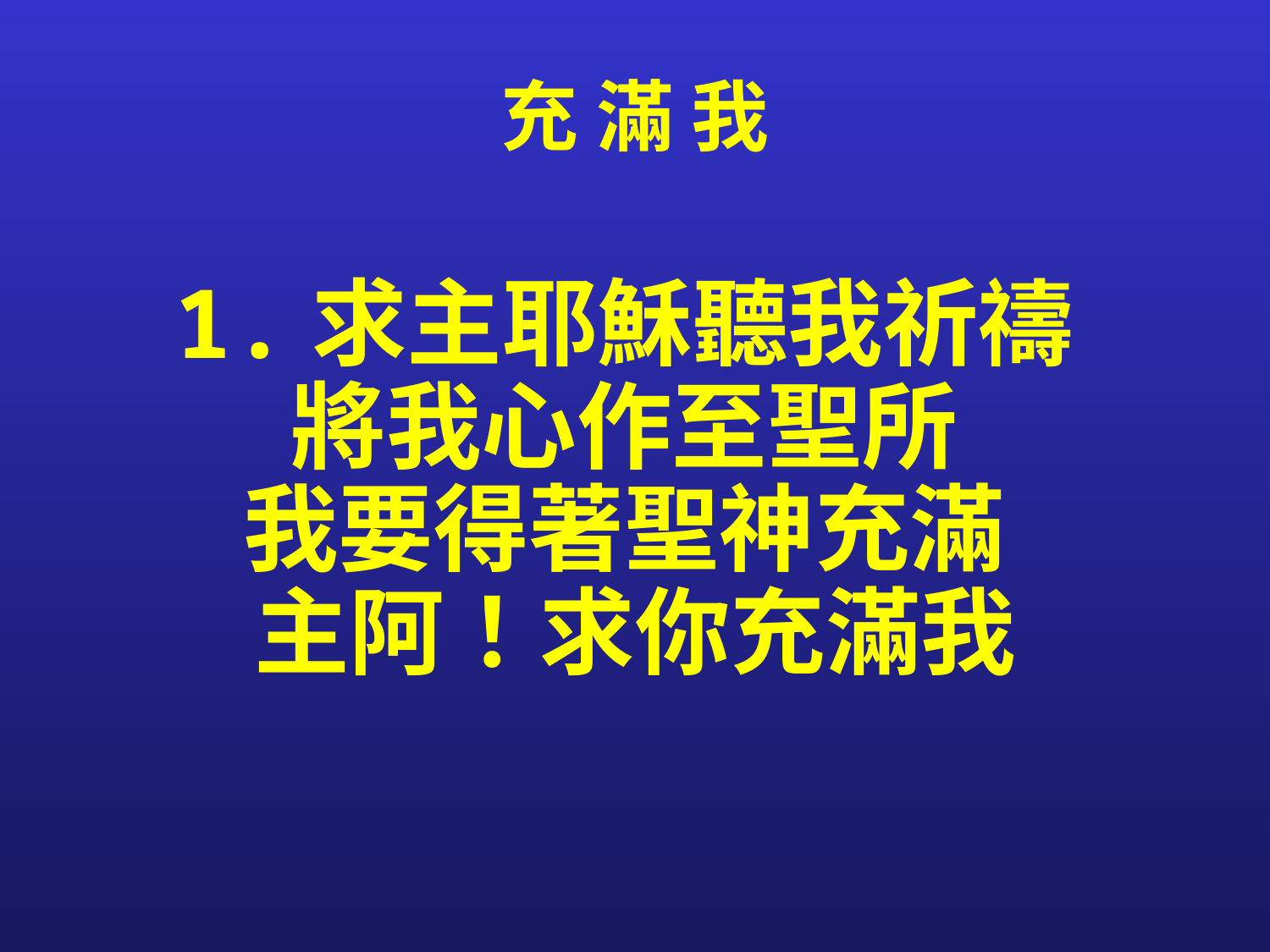

充 滿 我
1.求主耶穌聽我祈禱
將我心作至聖所
我要得著聖神充滿
主阿！求你充滿我